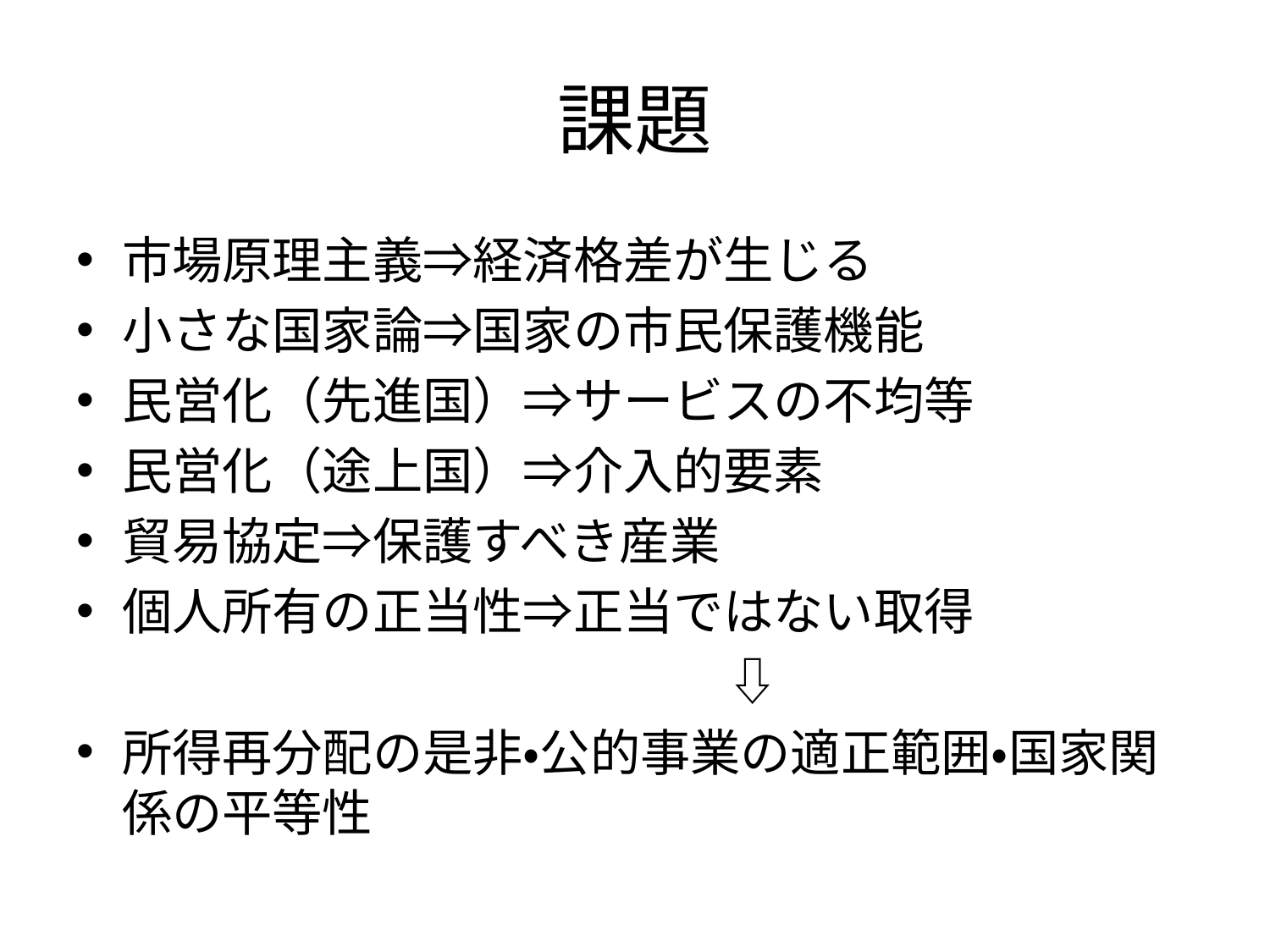

# 課題
市場原理主義⇒経済格差が生じる
小さな国家論⇒国家の市民保護機能
民営化（先進国）⇒サービスの不均等
民営化（途上国）⇒介入的要素
貿易協定⇒保護すべき産業
個人所有の正当性⇒正当ではない取得
　　　　　　　　　　　　　⇩
所得再分配の是非・公的事業の適正範囲・国家関係の平等性